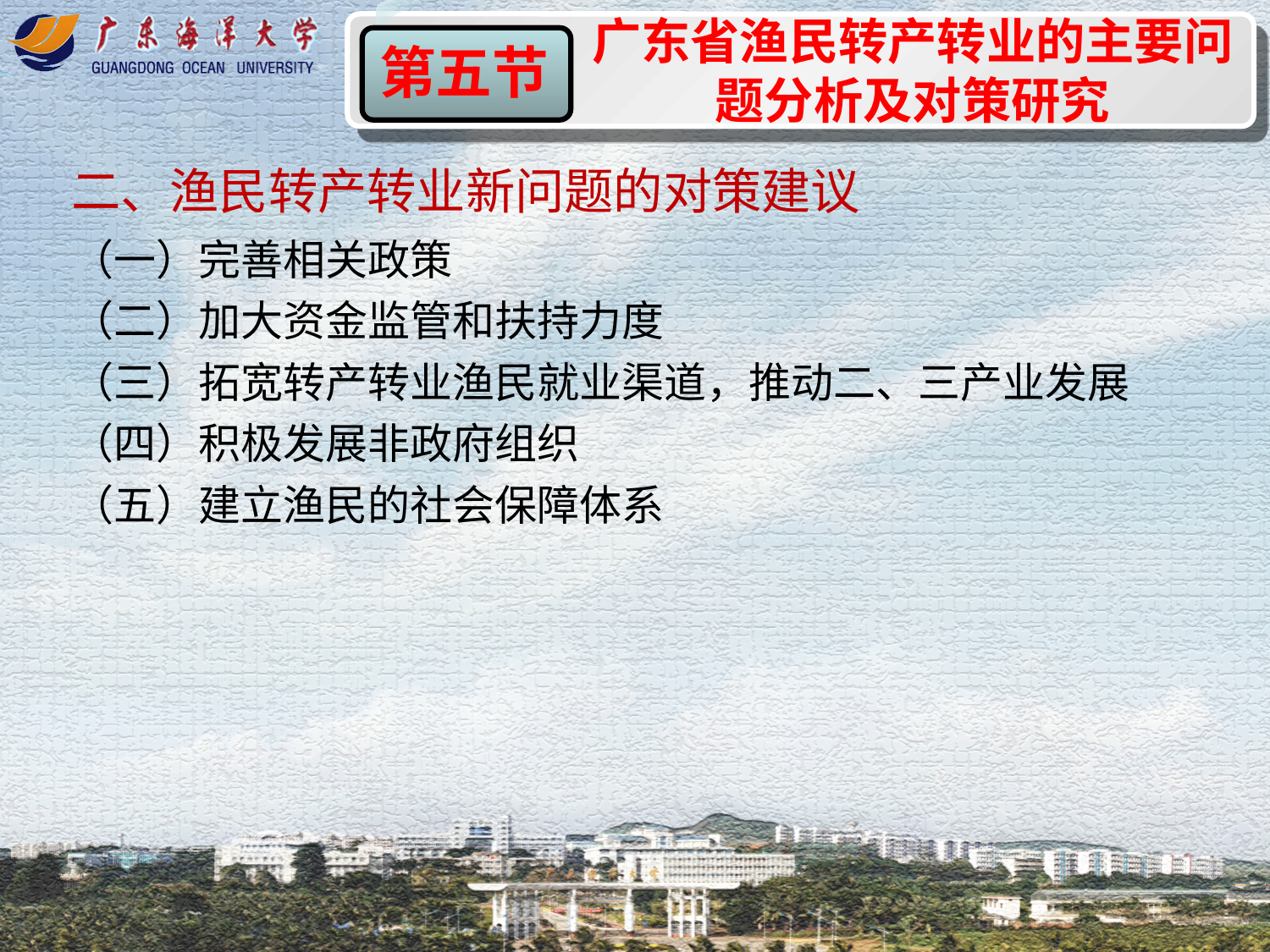

广东省渔民转产转业的主要问题分析及对策研究

第五节
二、渔民转产转业新问题的对策建议
（一）完善相关政策
（二）加大资金监管和扶持力度
（三）拓宽转产转业渔民就业渠道，推动二、三产业发展
（四）积极发展非政府组织
（五）建立渔民的社会保障体系